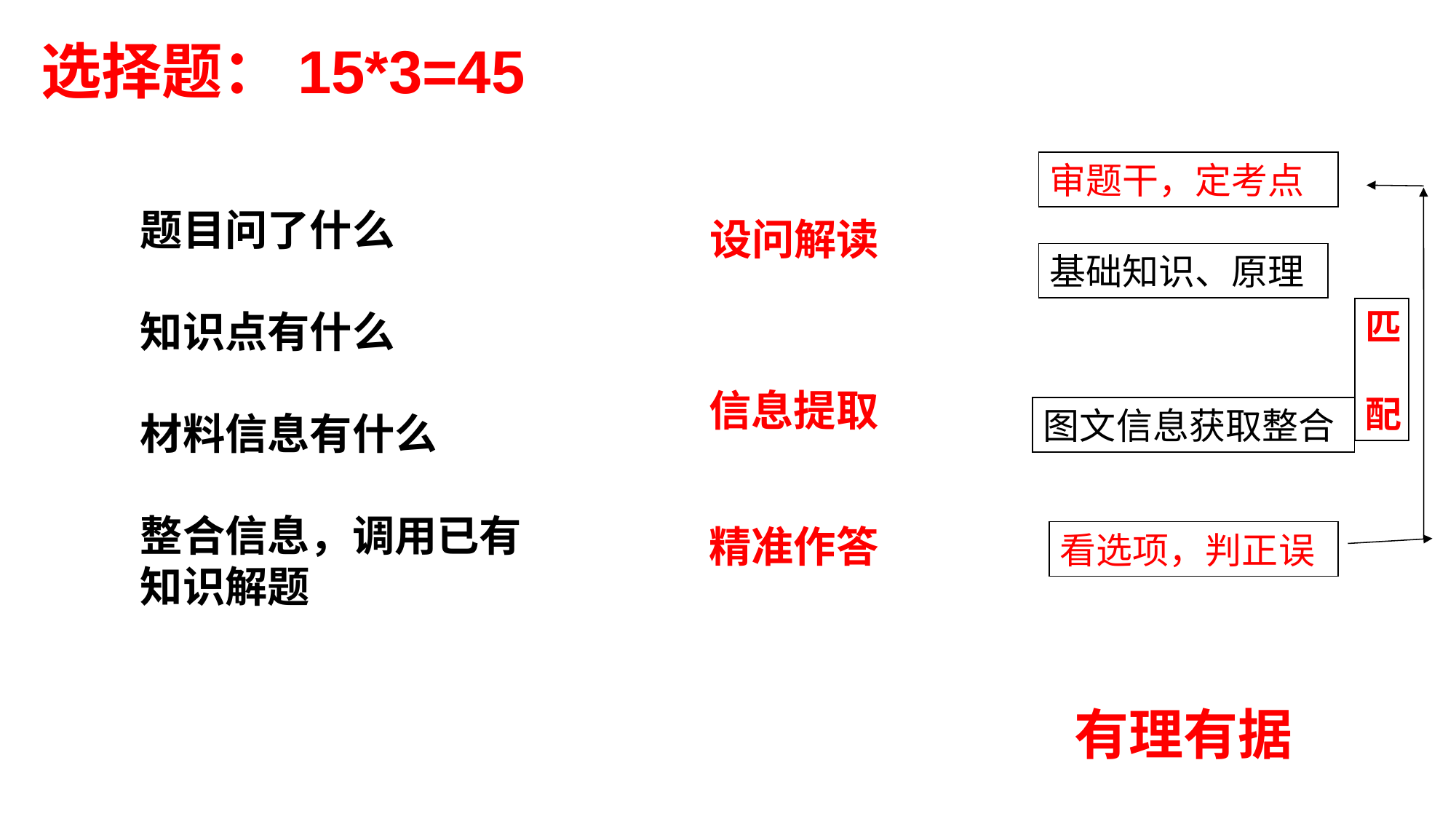

选择题：15*3=45

审题干，定考点
题目问了什么

知识点有什么

材料信息有什么

整合信息，调用已有知识解题
设问解读
基础知识、原理
匹   配
信息提取
图文信息获取整合
精准作答
看选项，判正误
有理有据